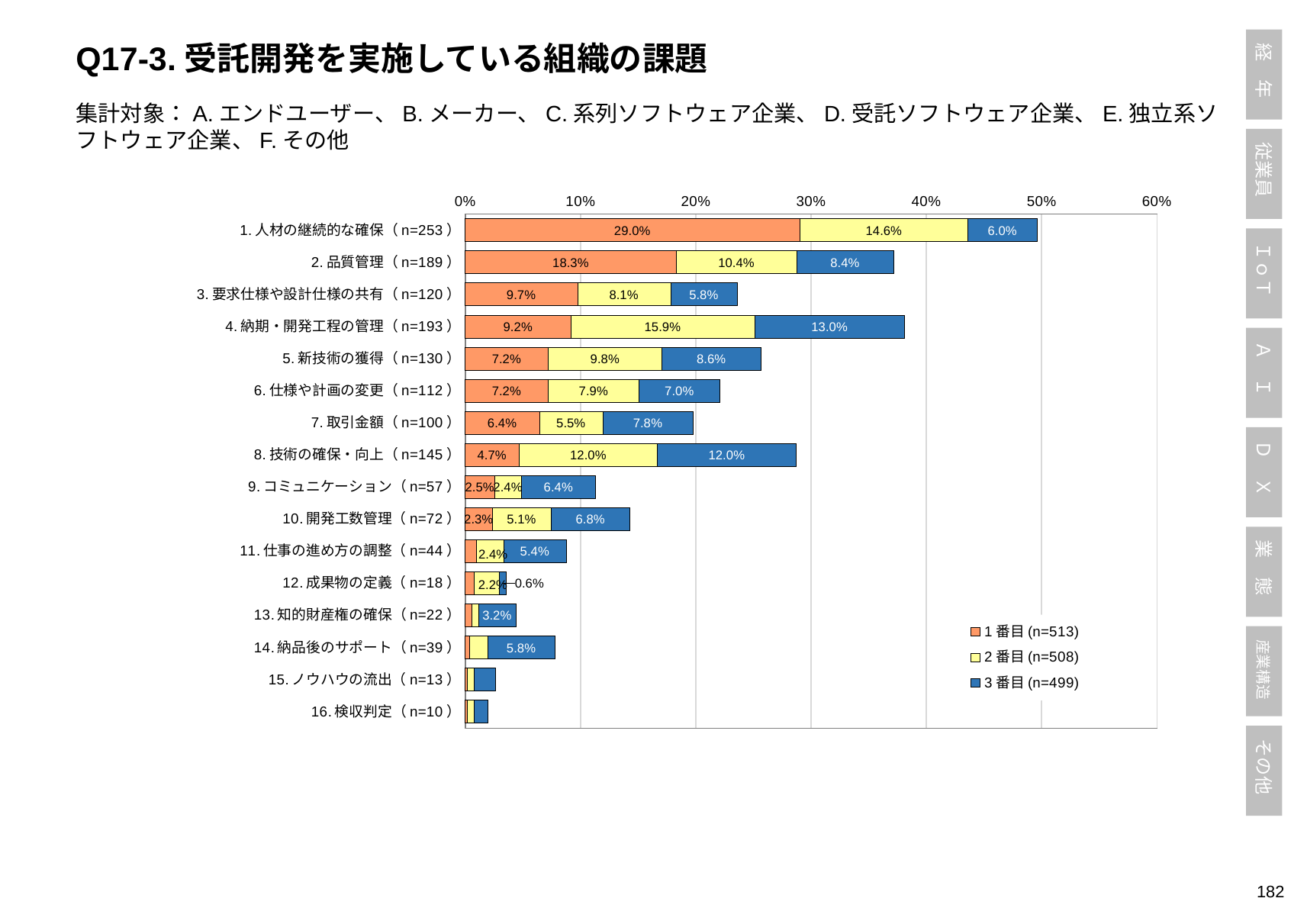

Q17-3.受託開発を実施している組織の課題
集計対象：A.エンドユーザー、B.メーカー、C.系列ソフトウェア企業、D.受託ソフトウェア企業、E.独立系ソフトウェア企業、F.その他

### Chart

| Category | 1番目(n=513) | 2番目(n=508) | 3番目(n=499) |
|---|---|---|---|
| 1.人材の継続的な確保（n=253） | 0.290448343079922 | 0.14566929133858267 | 0.06012024048096192 |
| 2.品質管理（n=189） | 0.18323586744639375 | 0.10433070866141732 | 0.0841683366733467 |
| 3.要求仕様や設計仕様の共有（n=120） | 0.09746588693957114 | 0.08070866141732283 | 0.05811623246492986 |
| 4.納期・開発工程の管理（n=193） | 0.09161793372319688 | 0.1594488188976378 | 0.13026052104208416 |
| 5.新技術の獲得（n=130） | 0.07212475633528265 | 0.0984251968503937 | 0.08617234468937876 |
| 6.仕様や計画の変更（n=112） | 0.07212475633528265 | 0.07874015748031496 | 0.07014028056112225 |
| 7.取引金額（n=100） | 0.06432748538011696 | 0.05511811023622047 | 0.0781563126252505 |
| 8.技術の確保・向上（n=145） | 0.04678362573099415 | 0.12007874015748031 | 0.12024048096192384 |
| 9.コミュニケーション（n=57） | 0.025341130604288498 | 0.023622047244094488 | 0.06412825651302605 |
| 10.開発工数管理（n=72） | 0.023391812865497075 | 0.051181102362204724 | 0.06813627254509018 |
| 11.仕事の進め方の調整（n=44） | 0.009746588693957114 | 0.023622047244094488 | 0.05410821643286573 |
| 12.成果物の定義（n=18） | 0.007797270955165692 | 0.021653543307086614 | 0.006012024048096192 |
| 13.知的財産権の確保（n=22） | 0.005847953216374269 | 0.005905511811023622 | 0.03206412825651302 |
| 14.納品後のサポート（n=39） | 0.003898635477582846 | 0.015748031496062992 | 0.05811623246492986 |
| 15.ノウハウの流出（n=13） | 0.001949317738791423 | 0.005905511811023622 | 0.018036072144288578 |
| 16.検収判定（n=10） | 0.001949317738791423 | 0.005905511811023622 | 0.012024048096192385 |
182